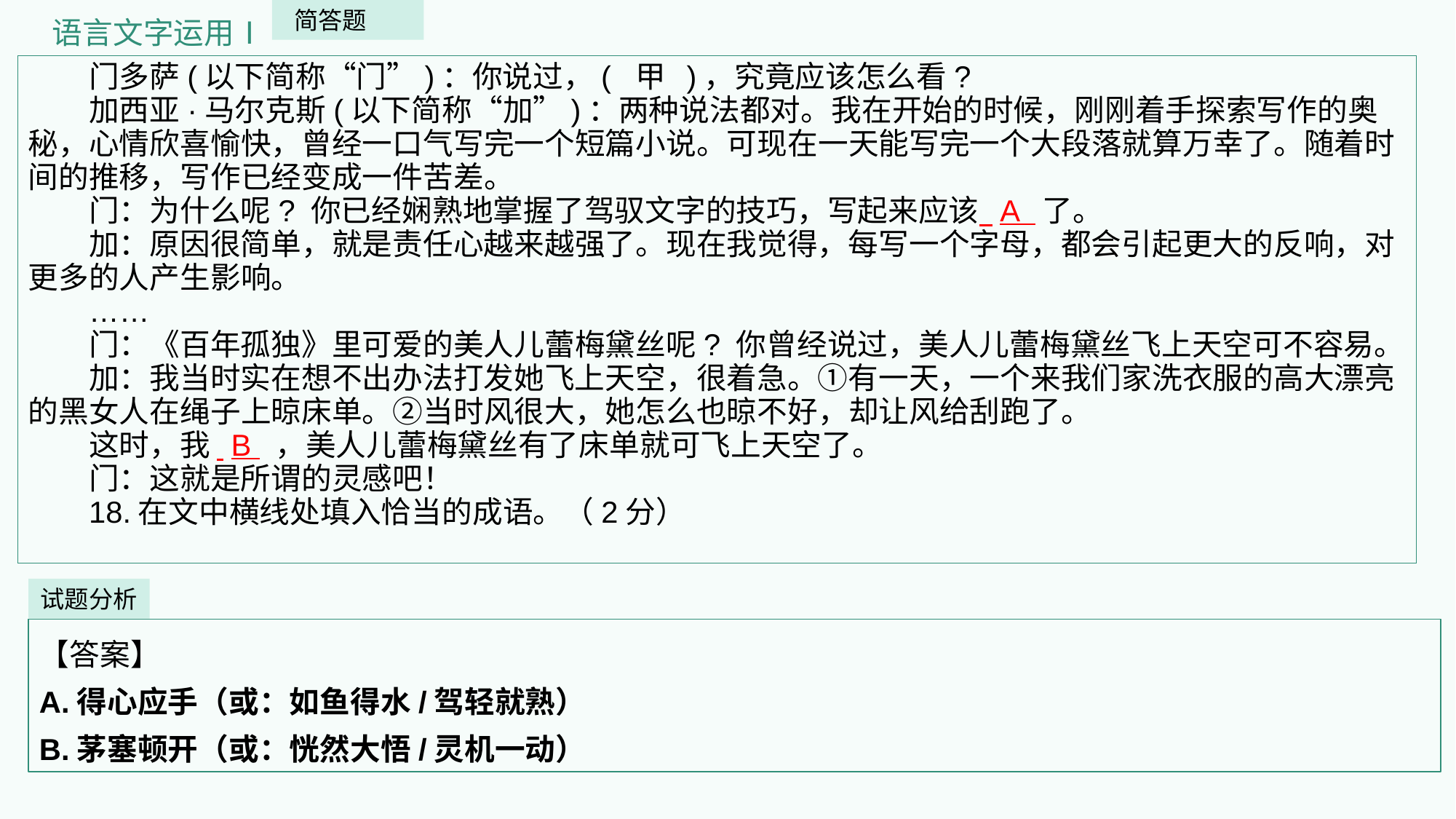

简答题
语言文字运用Ⅰ
门多萨(以下简称“门”)：你说过，(  甲  )，究竟应该怎么看?
加西亚·马尔克斯(以下简称“加”)：两种说法都对。我在开始的时候，刚刚着手探索写作的奥秘，心情欣喜愉快，曾经一口气写完一个短篇小说。可现在一天能写完一个大段落就算万幸了。随着时间的推移，写作已经变成一件苦差。
门：为什么呢? 你已经娴熟地掌握了驾驭文字的技巧，写起来应该  A  了。
加：原因很简单，就是责任心越来越强了。现在我觉得，每写一个字母，都会引起更大的反响，对更多的人产生影响。
……
门：《百年孤独》里可爱的美人儿蕾梅黛丝呢? 你曾经说过，美人儿蕾梅黛丝飞上天空可不容易。
加：我当时实在想不出办法打发她飞上天空，很着急。①有一天，一个来我们家洗衣服的高大漂亮的黑女人在绳子上晾床单。②当时风很大，她怎么也晾不好，却让风给刮跑了。
这时，我  B  ，美人儿蕾梅黛丝有了床单就可飞上天空了。
门：这就是所谓的灵感吧！
18.在文中横线处填入恰当的成语。（2分）
试题分析
【答案】
A.得心应手（或：如鱼得水/驾轻就熟）
B.茅塞顿开（或：恍然大悟/灵机一动）